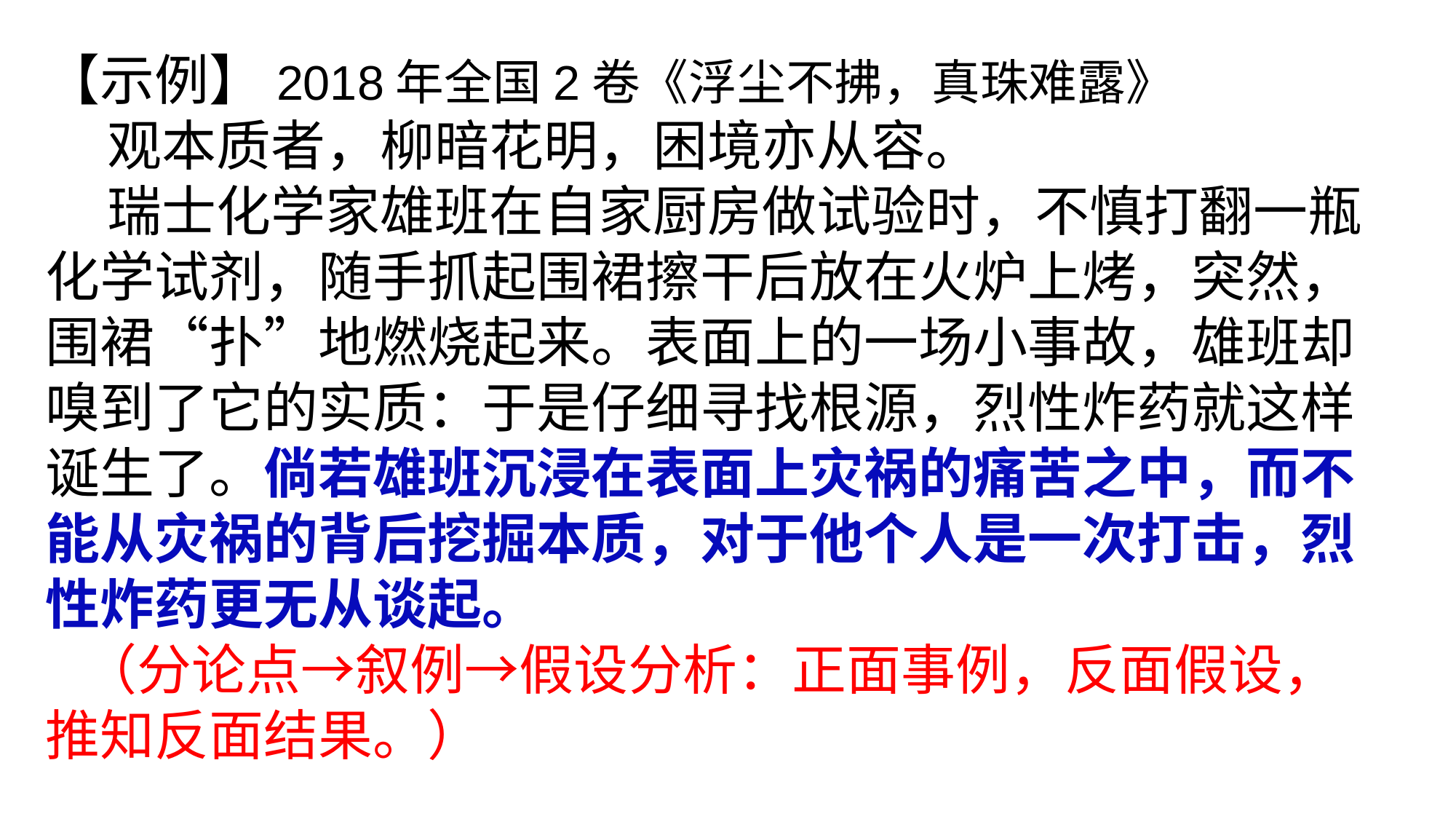

【示例】2018年全国2卷《浮尘不拂，真珠难露》
    观本质者，柳暗花明，困境亦从容。
    瑞士化学家雄班在自家厨房做试验时，不慎打翻一瓶化学试剂，随手抓起围裙擦干后放在火炉上烤，突然，围裙“扑”地燃烧起来。表面上的一场小事故，雄班却嗅到了它的实质：于是仔细寻找根源，烈性炸药就这样诞生了。倘若雄班沉浸在表面上灾祸的痛苦之中，而不能从灾祸的背后挖掘本质，对于他个人是一次打击，烈性炸药更无从谈起。
  （分论点→叙例→假设分析：正面事例，反面假设，推知反面结果。）